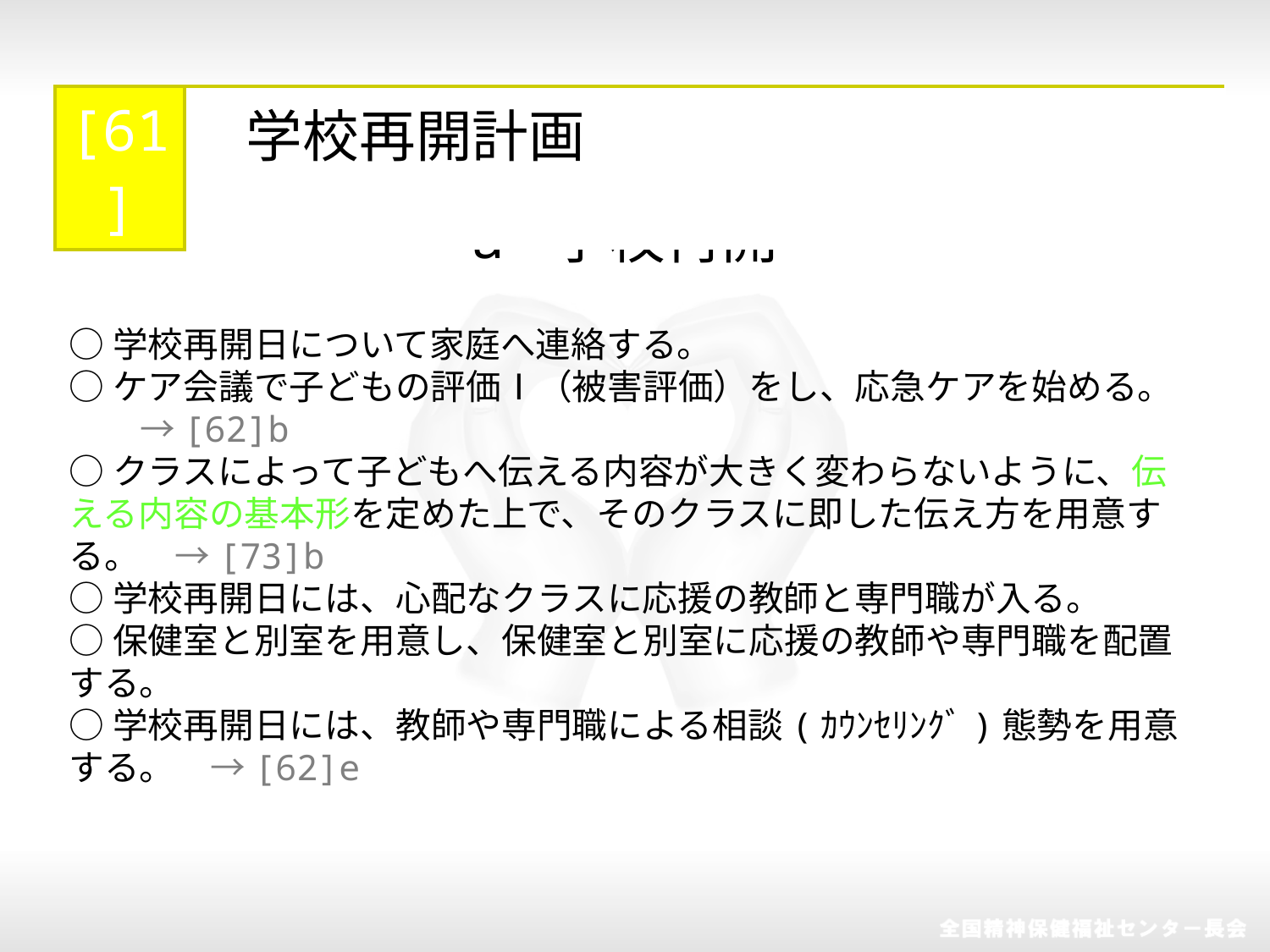

| [61] | 学校再開計画 |
| --- | --- |
a 学校再開
○学校再開日について家庭へ連絡する。
○ケア会議で子どもの評価Ⅰ（被害評価）をし、応急ケアを始める。　　→[62]b
○クラスによって子どもへ伝える内容が大きく変わらないように、伝える内容の基本形を定めた上で、そのクラスに即した伝え方を用意する。　→[73]b
○学校再開日には、心配なクラスに応援の教師と専門職が入る。
○保健室と別室を用意し、保健室と別室に応援の教師や専門職を配置する。
○学校再開日には、教師や専門職による相談(ｶｳﾝｾﾘﾝｸﾞ)態勢を用意する。　→[62]e